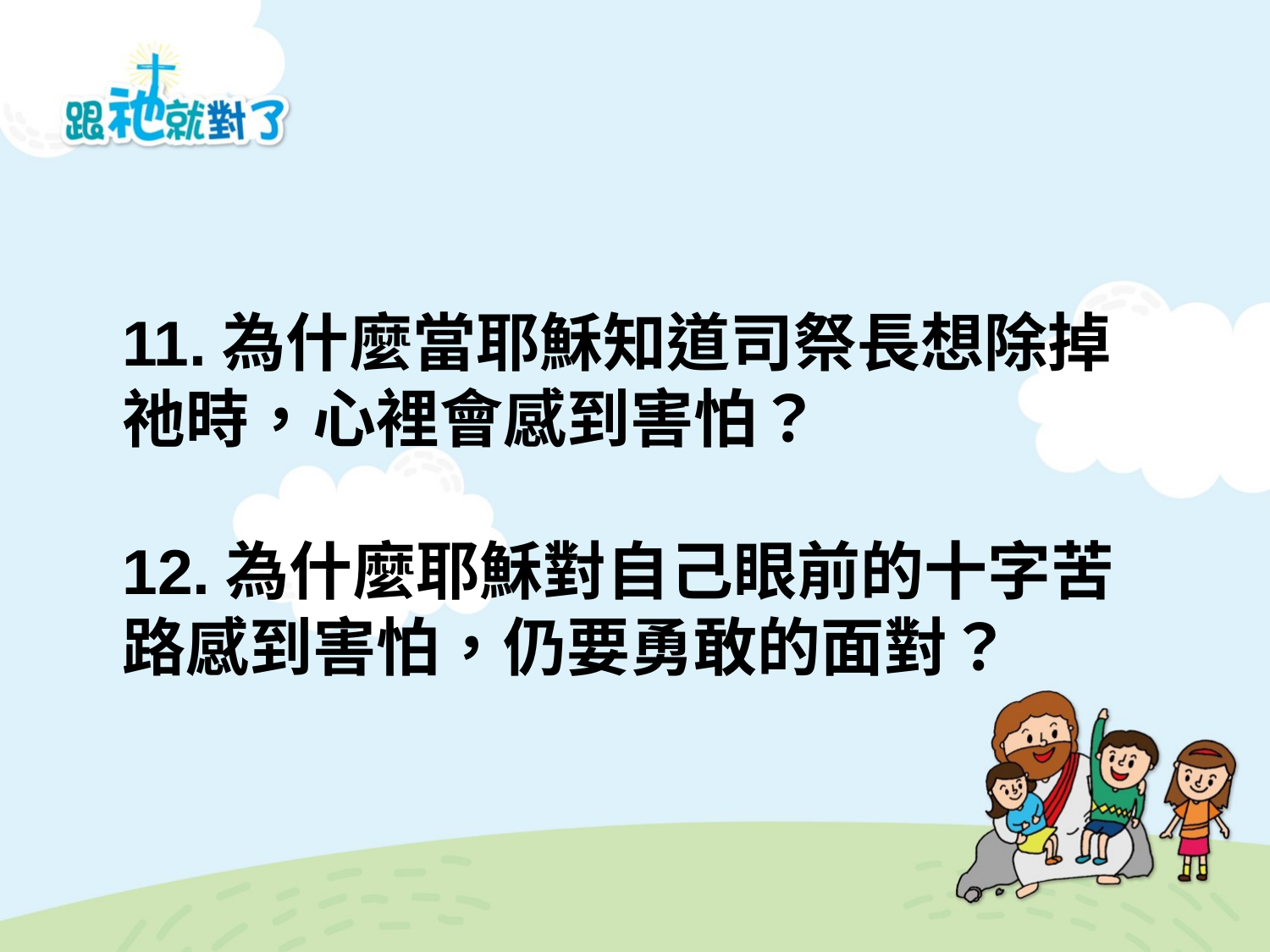

11.為什麼當耶穌知道司祭長想除掉祂時，心裡會感到害怕？

12.為什麼耶穌對自己眼前的十字苦路感到害怕，仍要勇敢的面對？